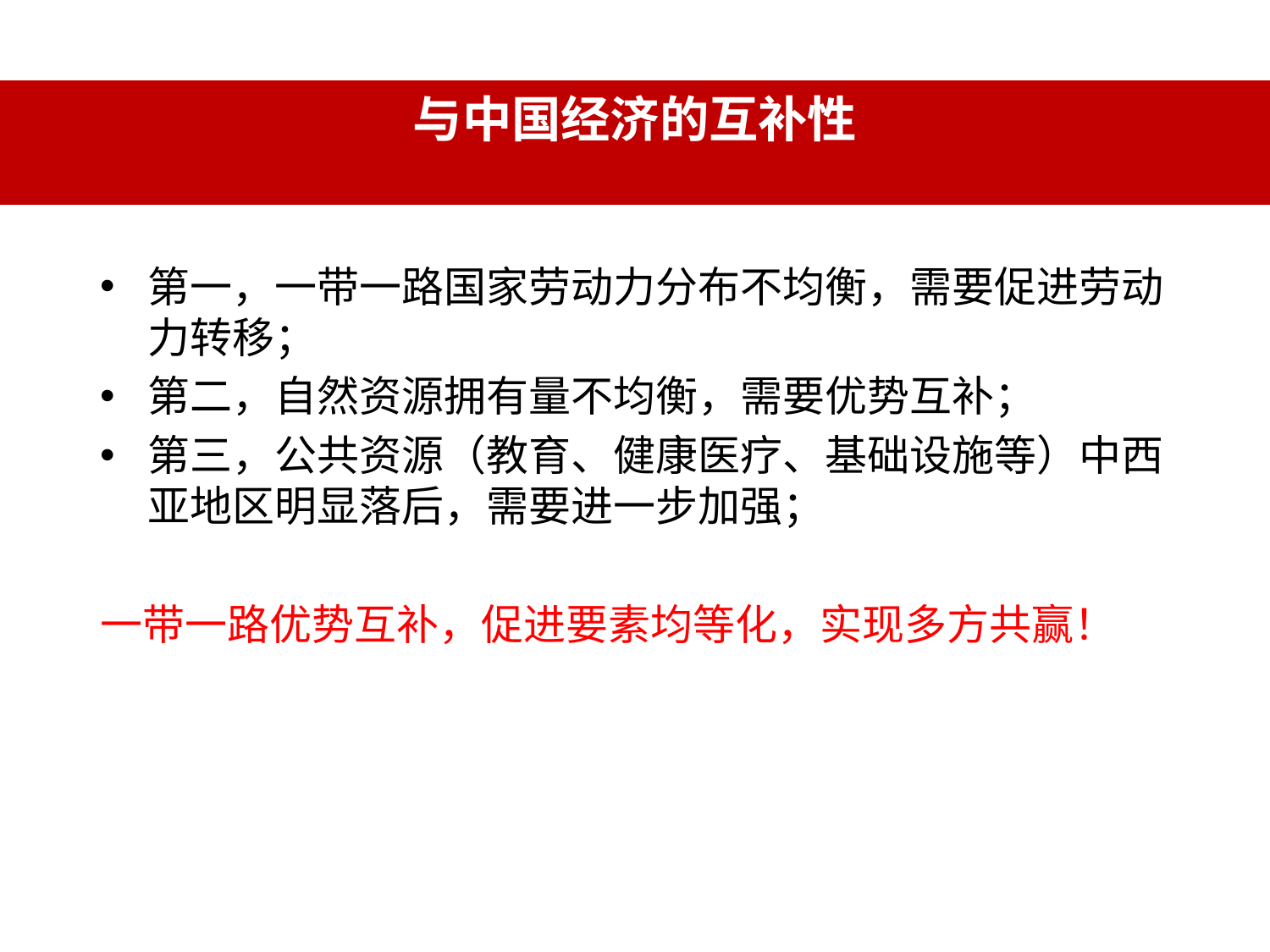

# 与中国经济的互补性

第一，一带一路国家劳动力分布不均衡，需要促进劳动力转移；
第二，自然资源拥有量不均衡，需要优势互补；
第三，公共资源（教育、健康医疗、基础设施等）中西亚地区明显落后，需要进一步加强；

一带一路优势互补，促进要素均等化，实现多方共赢！